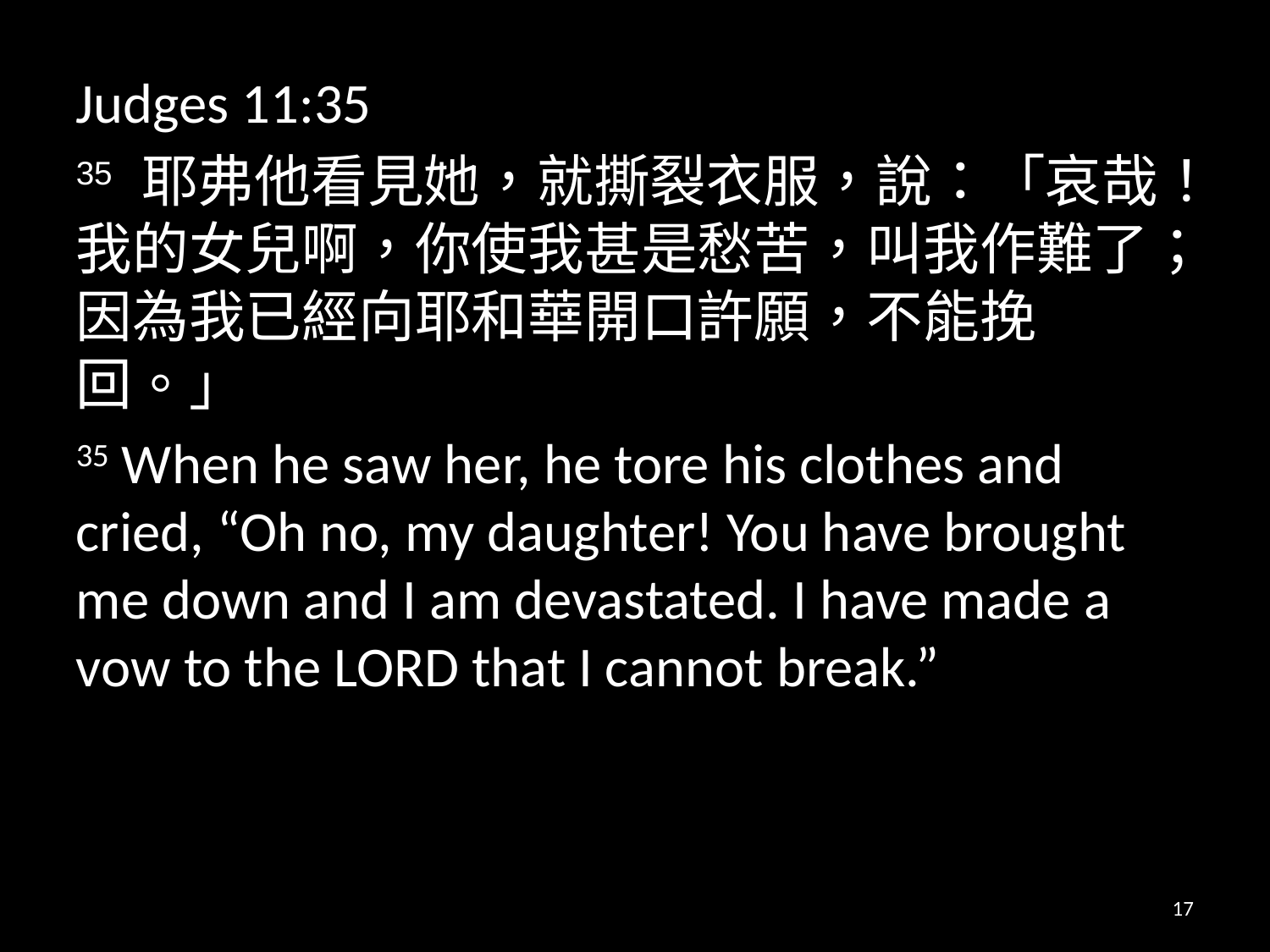

Judges 11:35
35 耶弗他看見她，就撕裂衣服，說：「哀哉！我的女兒啊，你使我甚是愁苦，叫我作難了；因為我已經向耶和華開口許願，不能挽回。」
35 When he saw her, he tore his clothes and cried, “Oh no, my daughter! You have brought me down and I am devastated. I have made a vow to the Lord that I cannot break.”

17